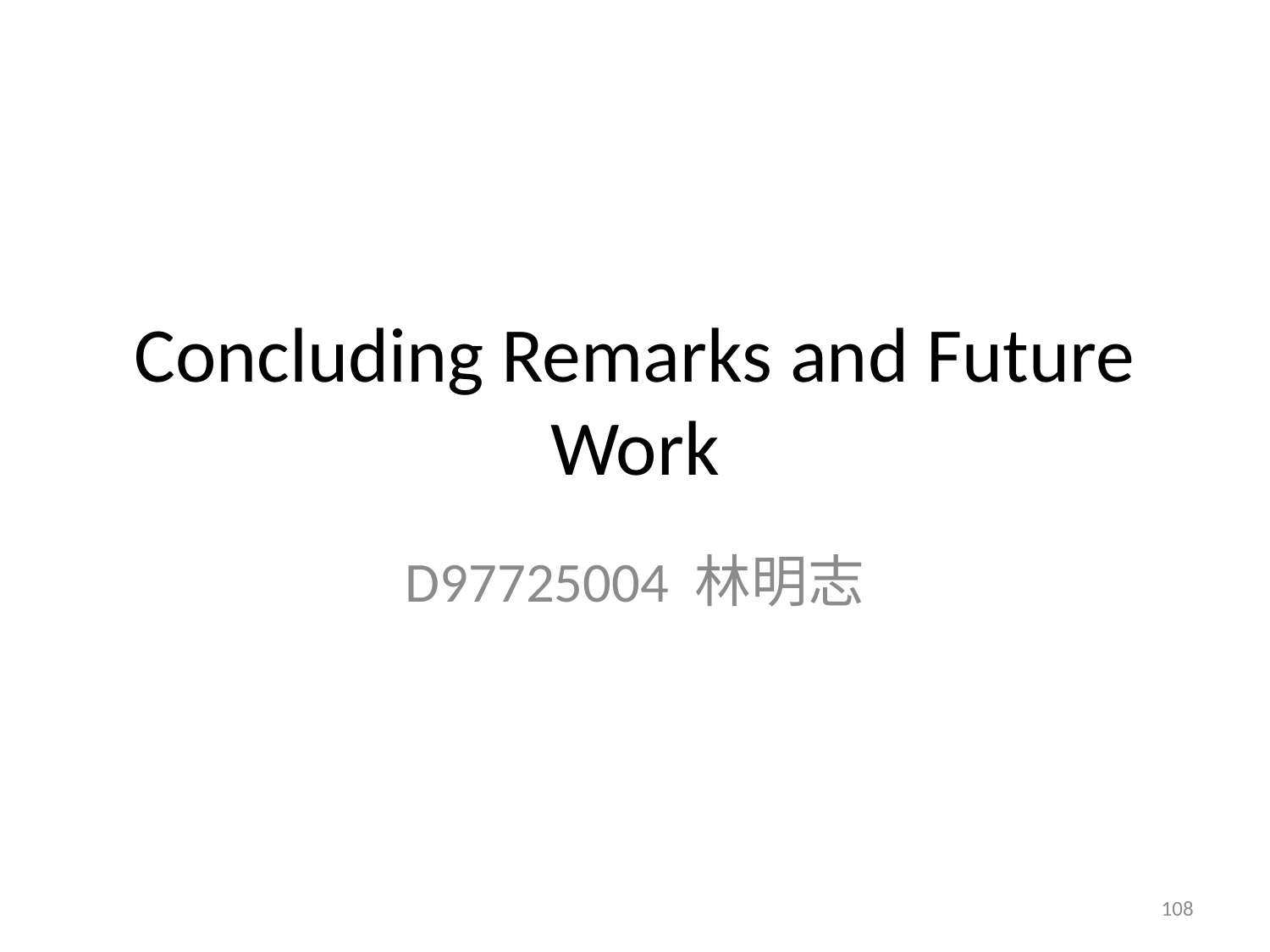

# Concluding Remarks and Future Work
D97725004 林明志
108